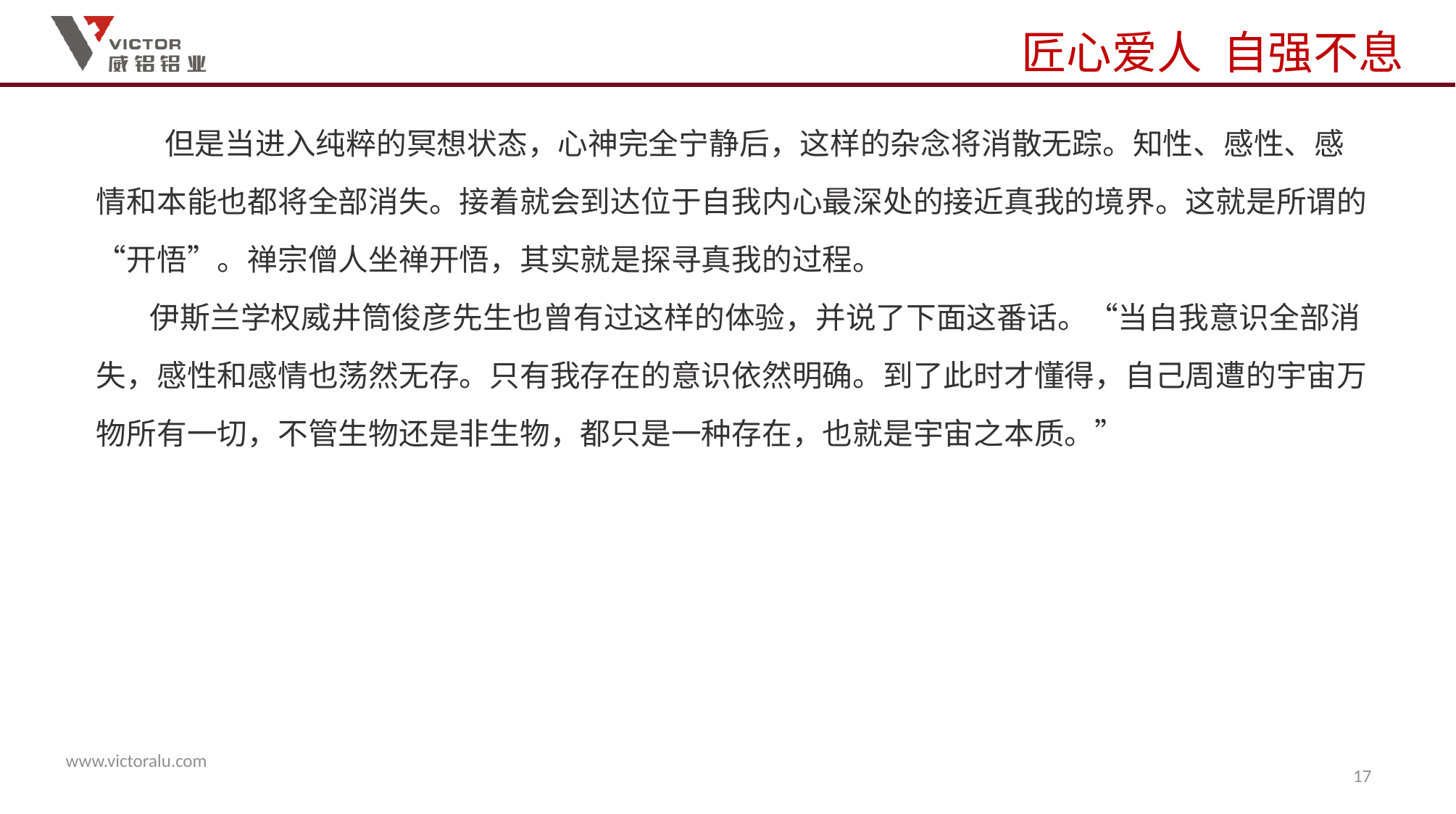

但是当进入纯粹的冥想状态，心神完全宁静后，这样的杂念将消散无踪。知性、感性、感情和本能也都将全部消失。接着就会到达位于自我内心最深处的接近真我的境界。这就是所谓的“开悟”。禅宗僧人坐禅开悟，其实就是探寻真我的过程。
        伊斯兰学权威井筒俊彦先生也曾有过这样的体验，并说了下面这番话。“当自我意识全部消失，感性和感情也荡然无存。只有我存在的意识依然明确。到了此时才懂得，自己周遭的宇宙万物所有一切，不管生物还是非生物，都只是一种存在，也就是宇宙之本质。”
17